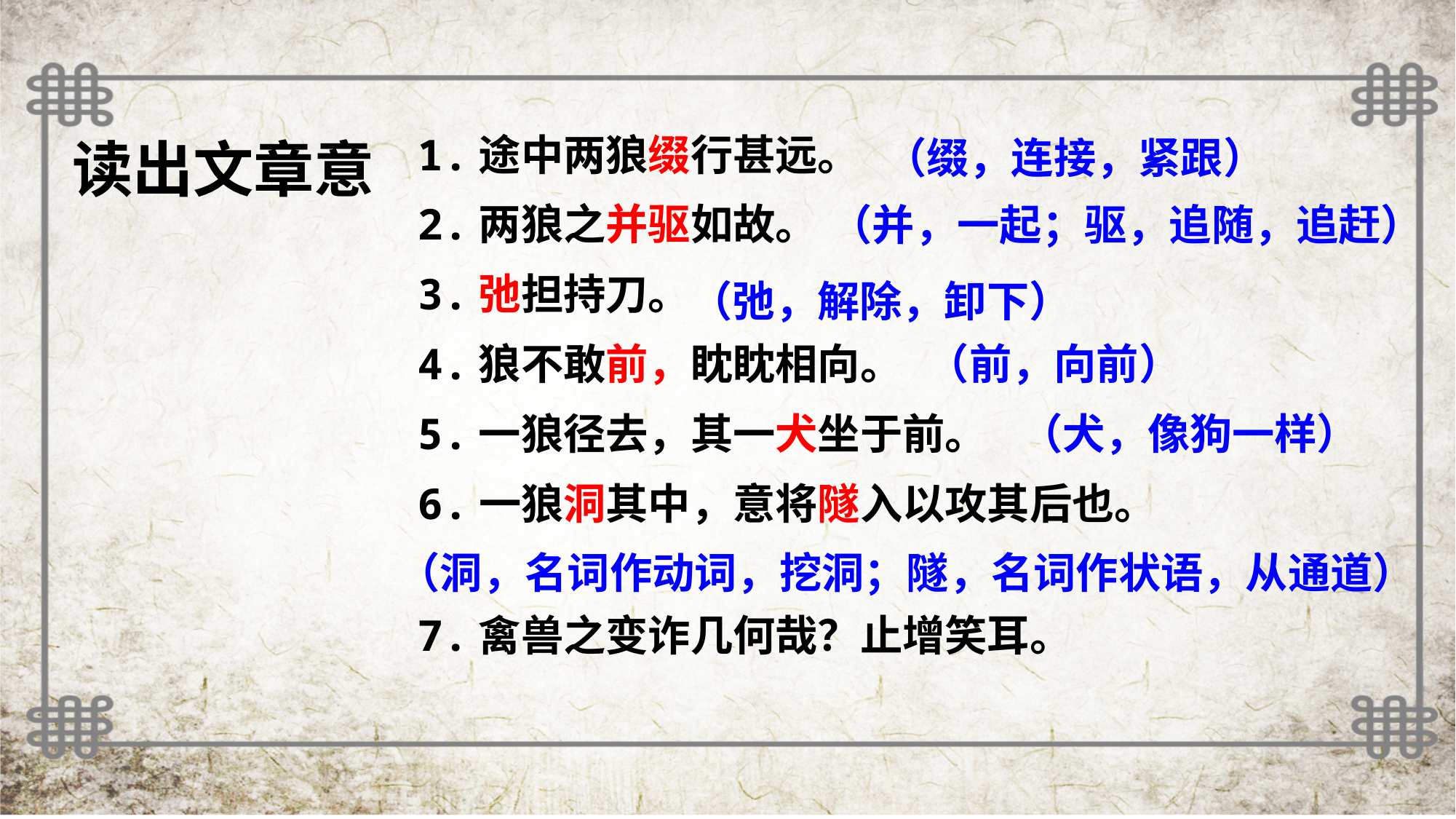

1.途中两狼缀行甚远。
读出文章意
（缀，连接，紧跟）
2.两狼之并驱如故。
（并，一起；驱，追随，追赶）
3.弛担持刀。
（弛，解除，卸下）
4.狼不敢前，眈眈相向。
（前，向前）
5.一狼径去，其一犬坐于前。
（犬，像狗一样）
6.一狼洞其中，意将隧入以攻其后也。
（洞，名词作动词，挖洞；隧，名词作状语，从通道）
7.禽兽之变诈几何哉？止增笑耳。